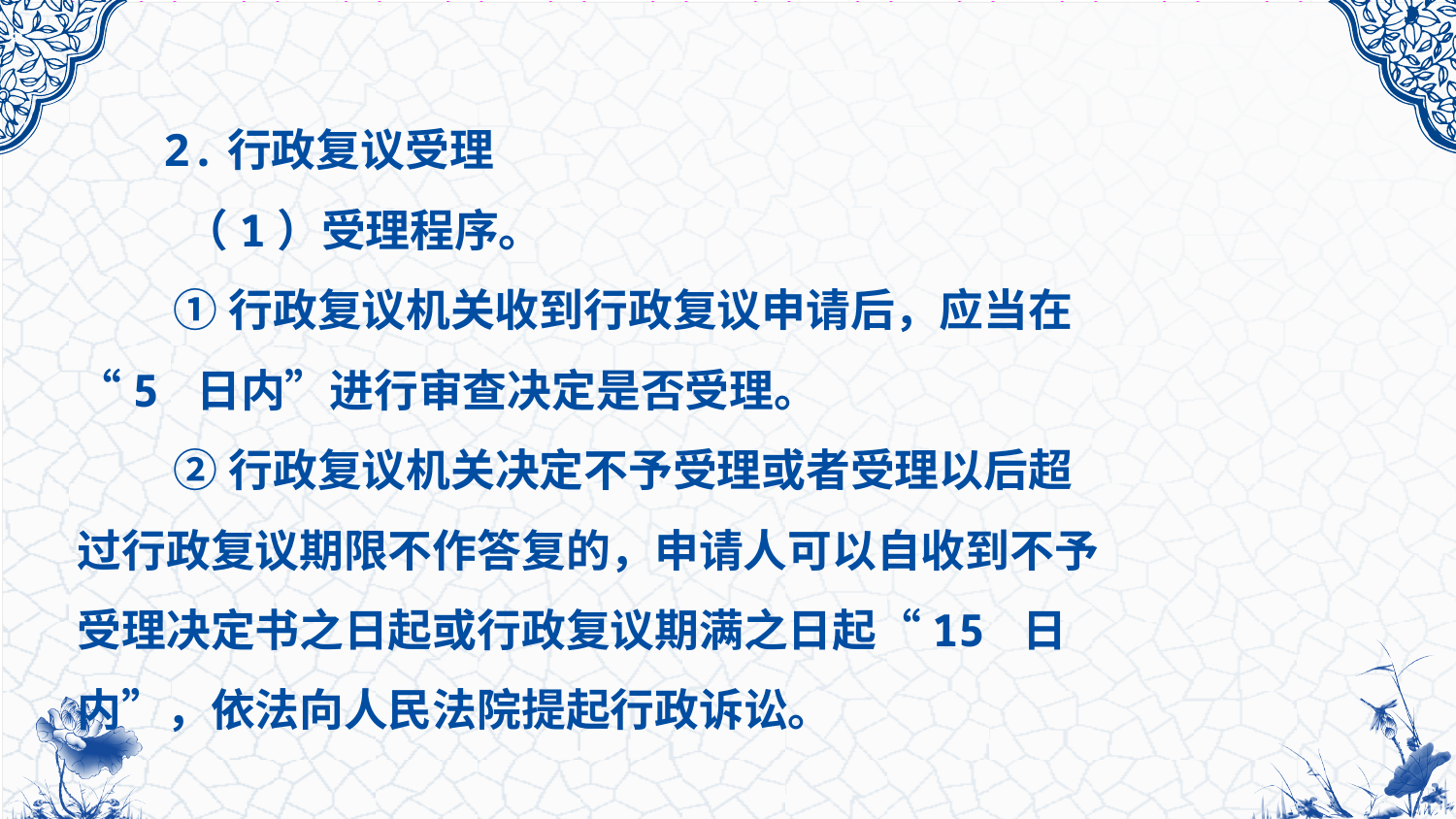

2.行政复议受理
 （1）受理程序。
 ①行政复议机关收到行政复议申请后，应当在“5 日内”进行审查决定是否受理。
 ②行政复议机关决定不予受理或者受理以后超过行政复议期限不作答复的，申请人可以自收到不予受理决定书之日起或行政复议期满之日起“15 日内”，依法向人民法院提起行政诉讼。